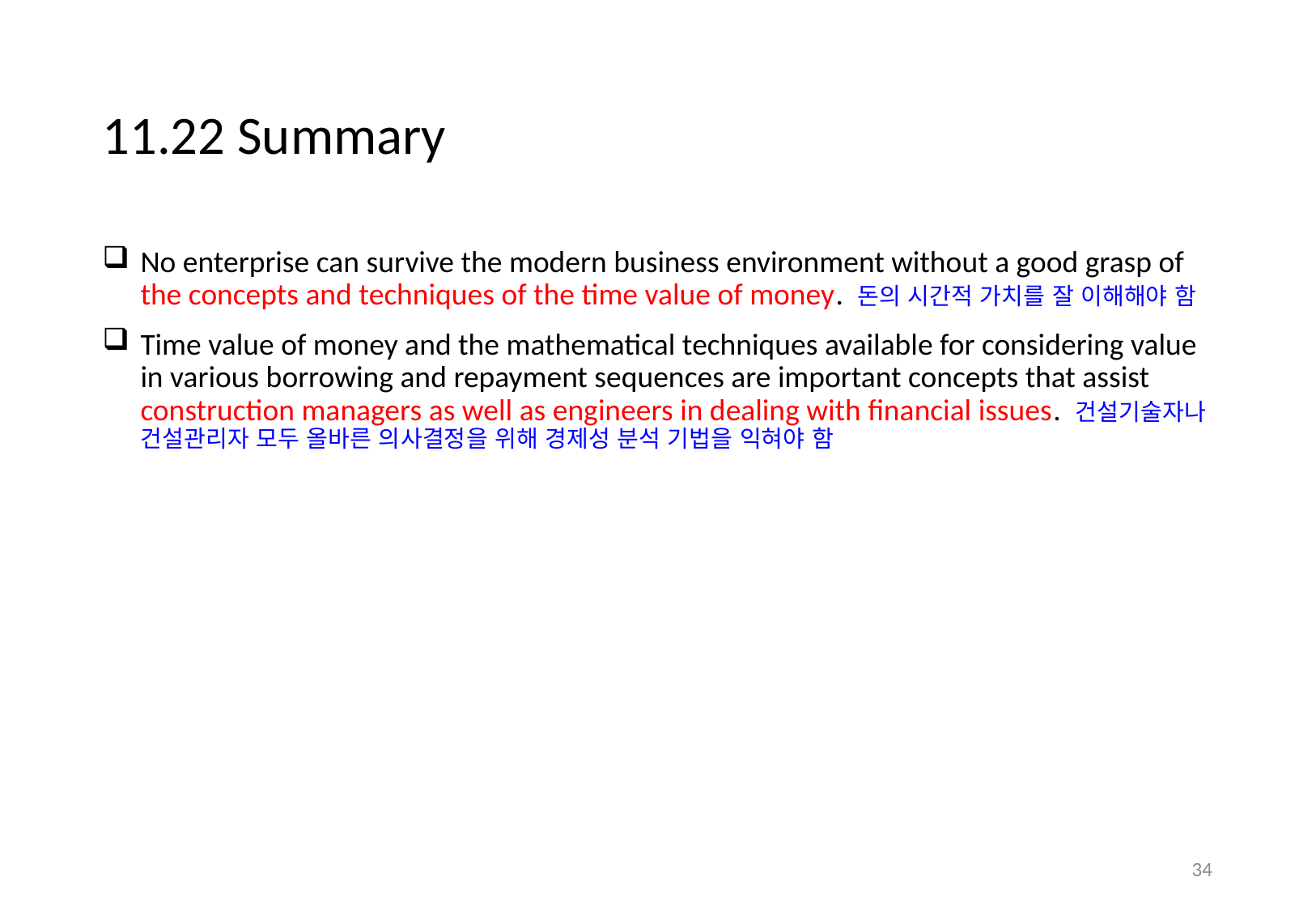

# 11.22 Summary
No enterprise can survive the modern business environment without a good grasp of the concepts and techniques of the time value of money. 돈의 시간적 가치를 잘 이해해야 함
Time value of money and the mathematical techniques available for considering value in various borrowing and repayment sequences are important concepts that assist construction managers as well as engineers in dealing with financial issues. 건설기술자나 건설관리자 모두 올바른 의사결정을 위해 경제성 분석 기법을 익혀야 함
34